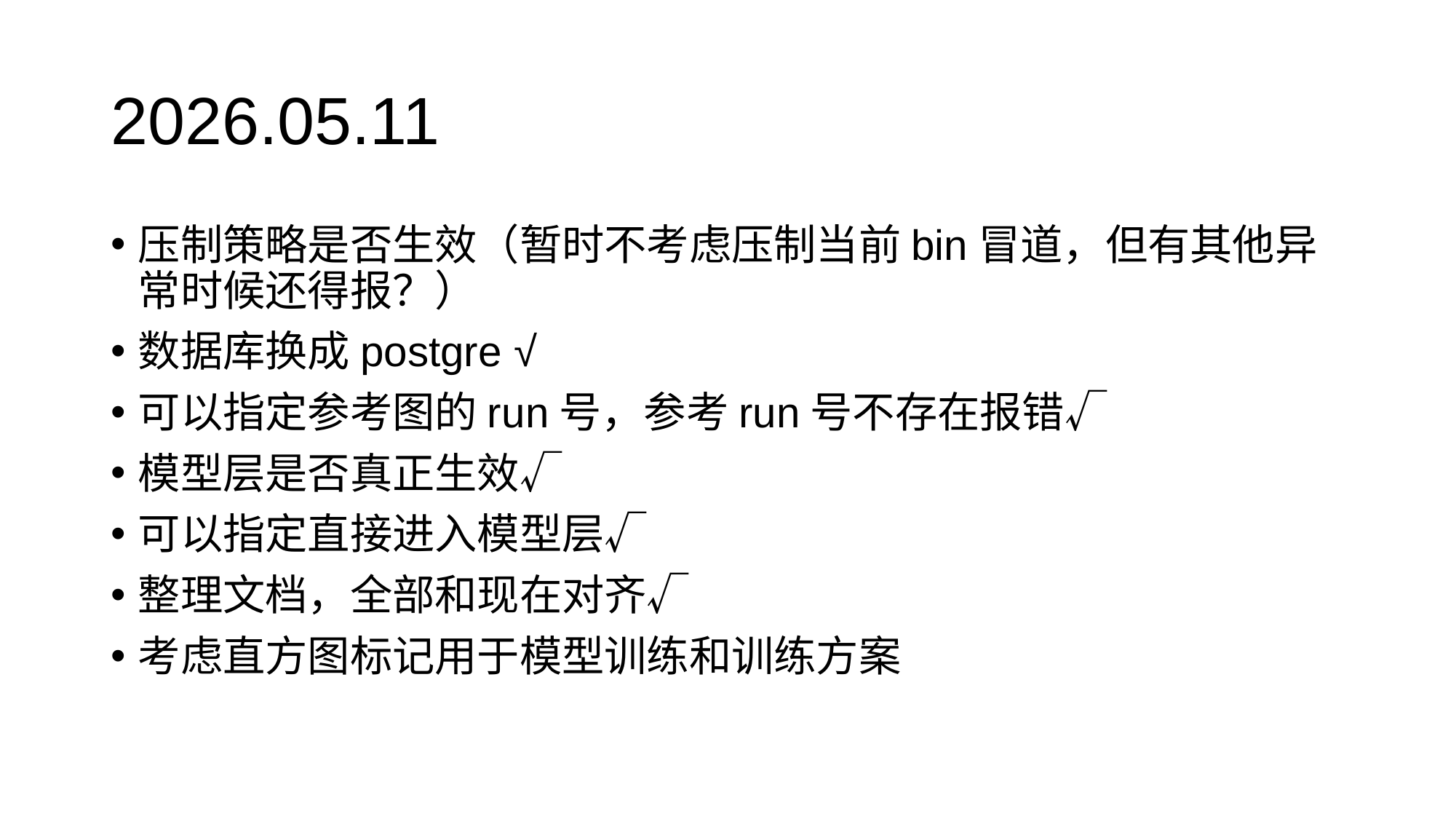

# 2026.05.11
压制策略是否生效（暂时不考虑压制当前bin冒道，但有其他异常时候还得报？）
数据库换成postgre √
可以指定参考图的run号，参考run号不存在报错√
模型层是否真正生效√
可以指定直接进入模型层√
整理文档，全部和现在对齐√
考虑直方图标记用于模型训练和训练方案